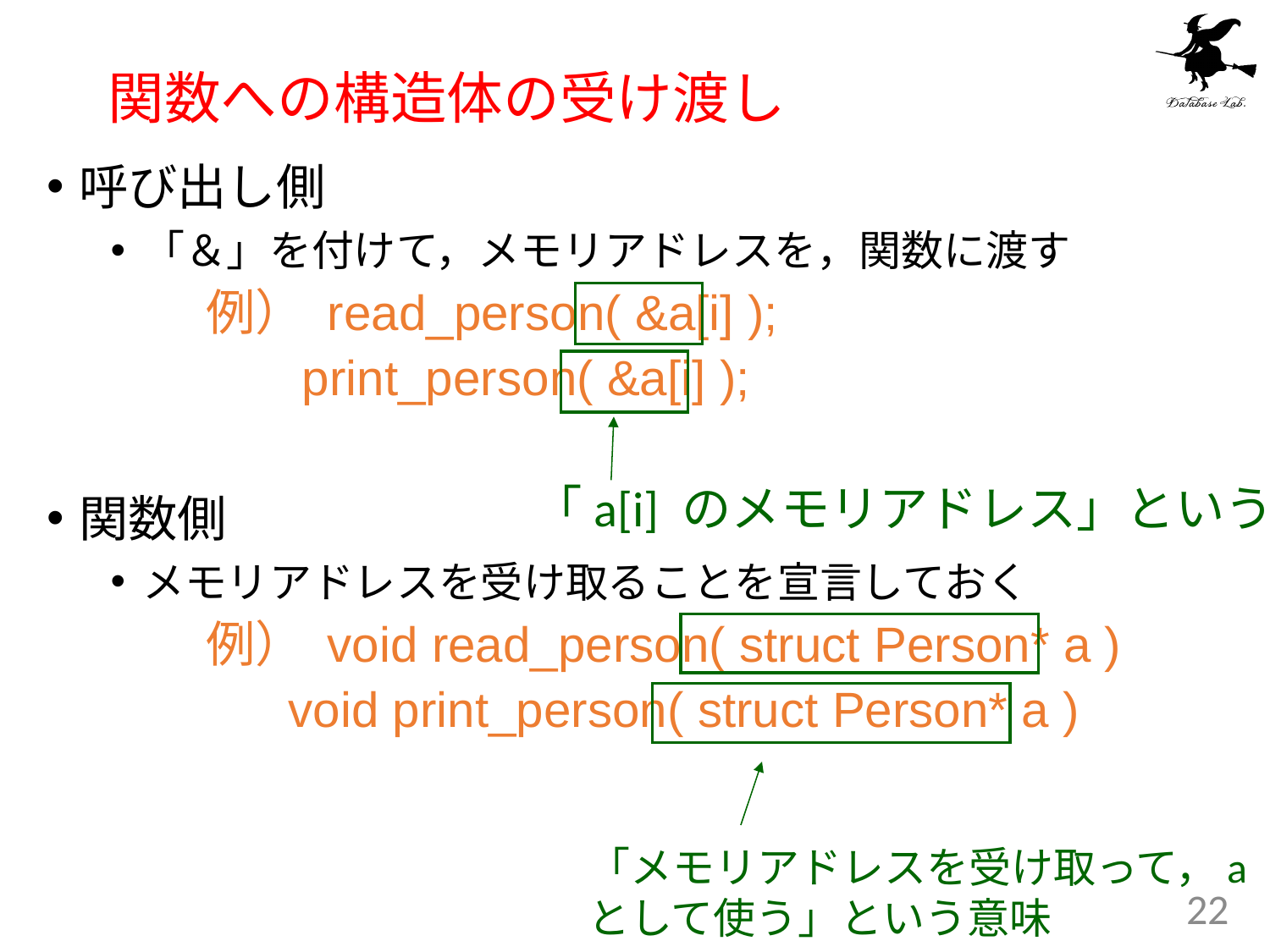

# 関数への構造体の受け渡し
呼び出し側
「＆」を付けて，メモリアドレスを，関数に渡す
		例） read_person( &a[i] );
		       print_person( &a[i] );

関数側
メモリアドレスを受け取ることを宣言しておく
		例） void read_person( struct Person* a )
		      void print_person( struct Person* a )

「a[i] のメモリアドレス」という意味

「メモリアドレスを受け取って，a
として使う」という意味
22